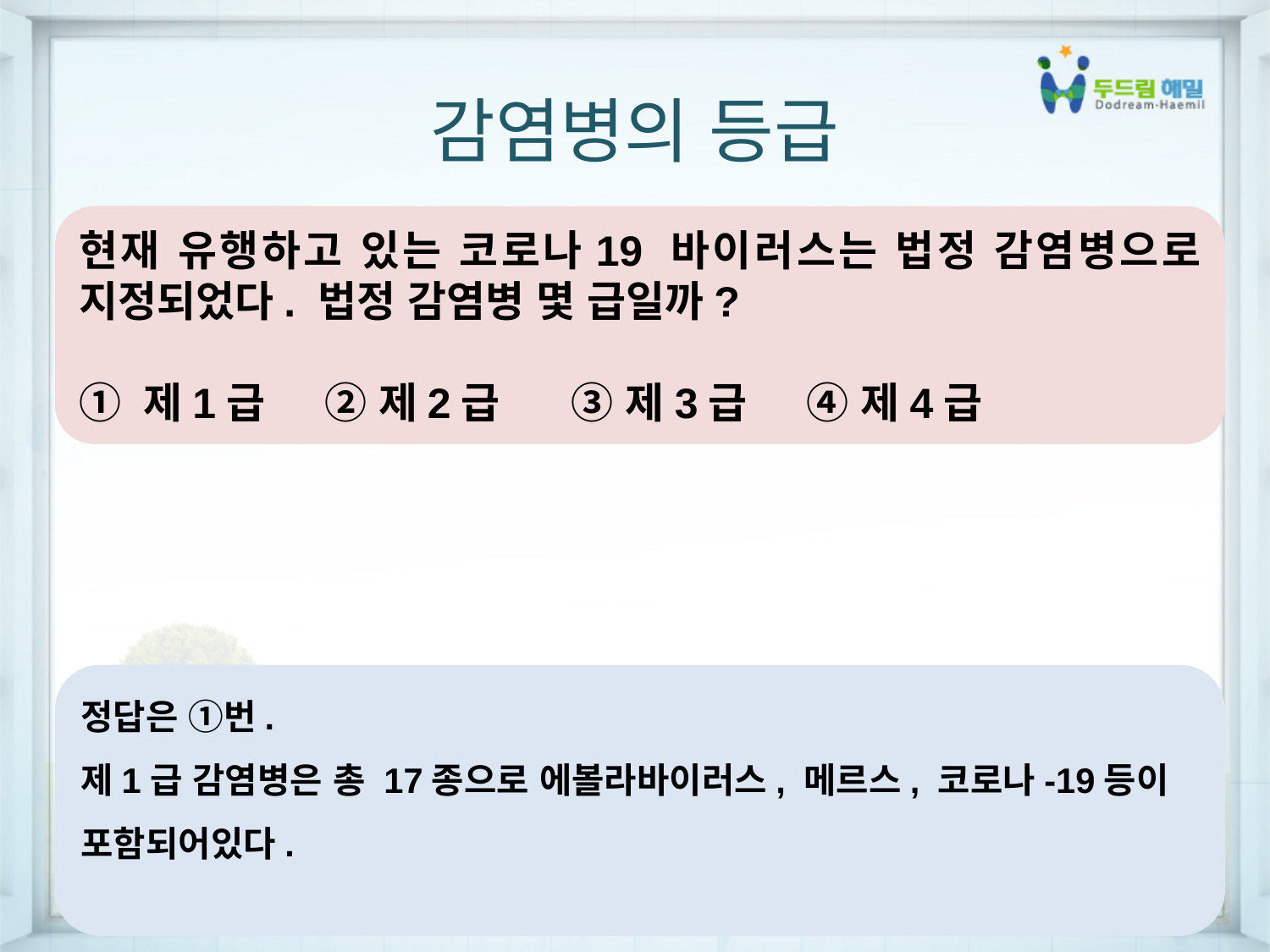

감염병의 등급
현재 유행하고 있는 코로나19 바이러스는 법정 감염병으로 지정되었다. 법정 감염병 몇 급일까?

① 제1급     ② 제2급      ③ 제3급     ④ 제4급
정답은 ①번.
제1급 감염병은 총 17종으로 에볼라바이러스, 메르스, 코로나-19등이 포함되어있다.